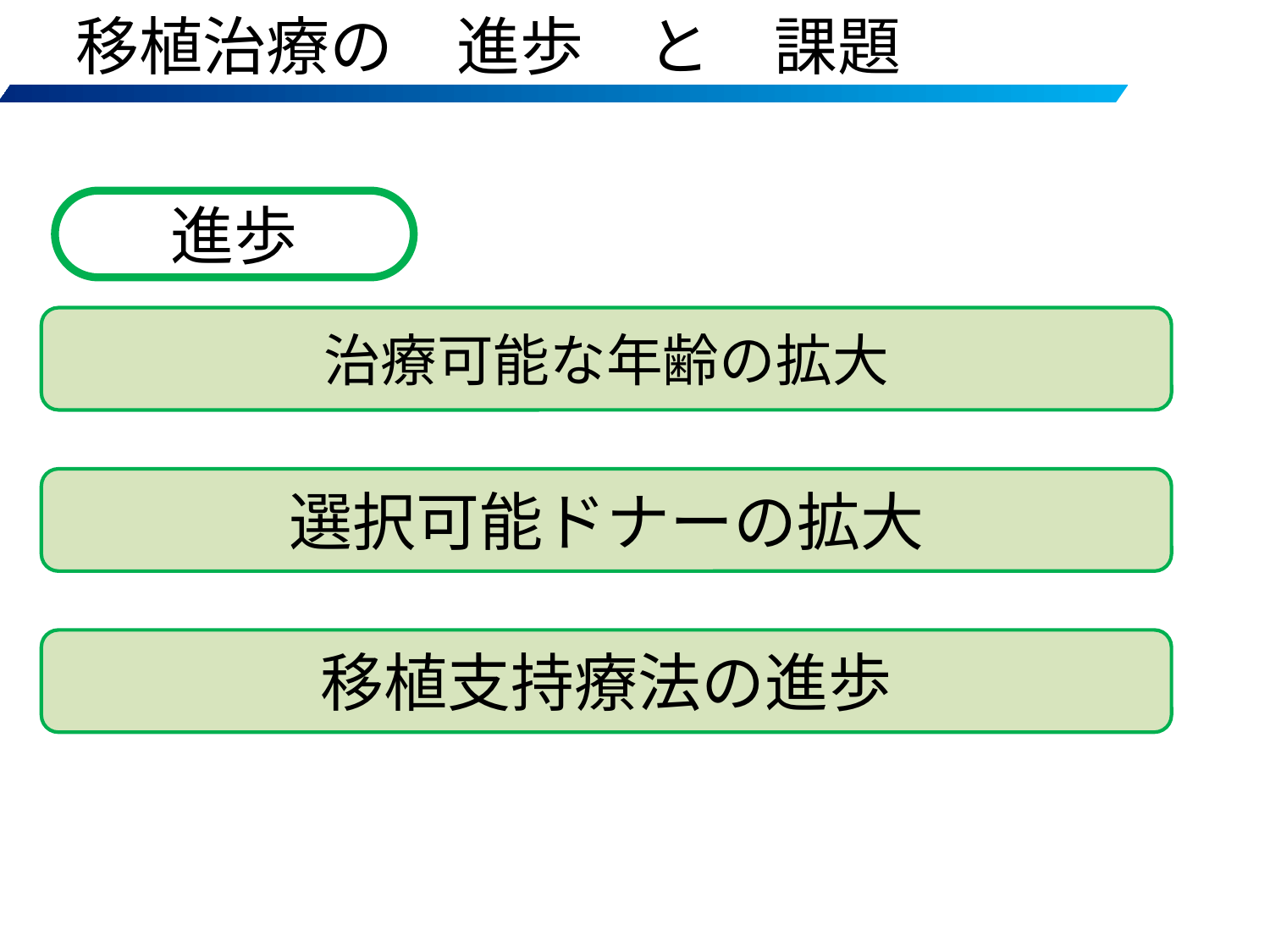

移植治療の　進歩　と　課題

進歩
治療可能な年齢の拡大
選択可能ドナーの拡大
移植支持療法の進歩